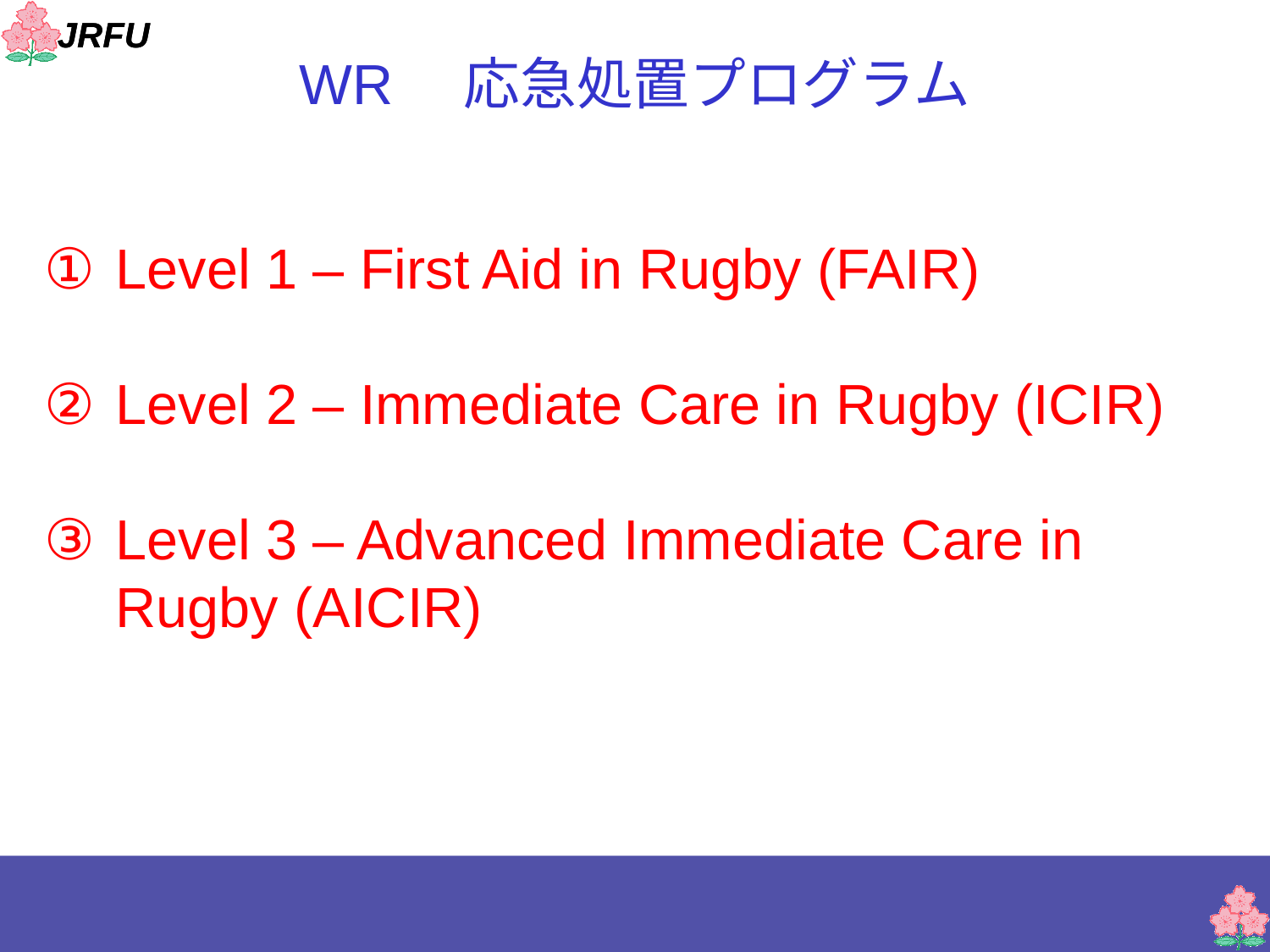

# WR　応急処置プログラム
Level 1 – First Aid in Rugby (FAIR)

Level 2 – Immediate Care in Rugby (ICIR)

Level 3 – Advanced Immediate Care in Rugby (AICIR)